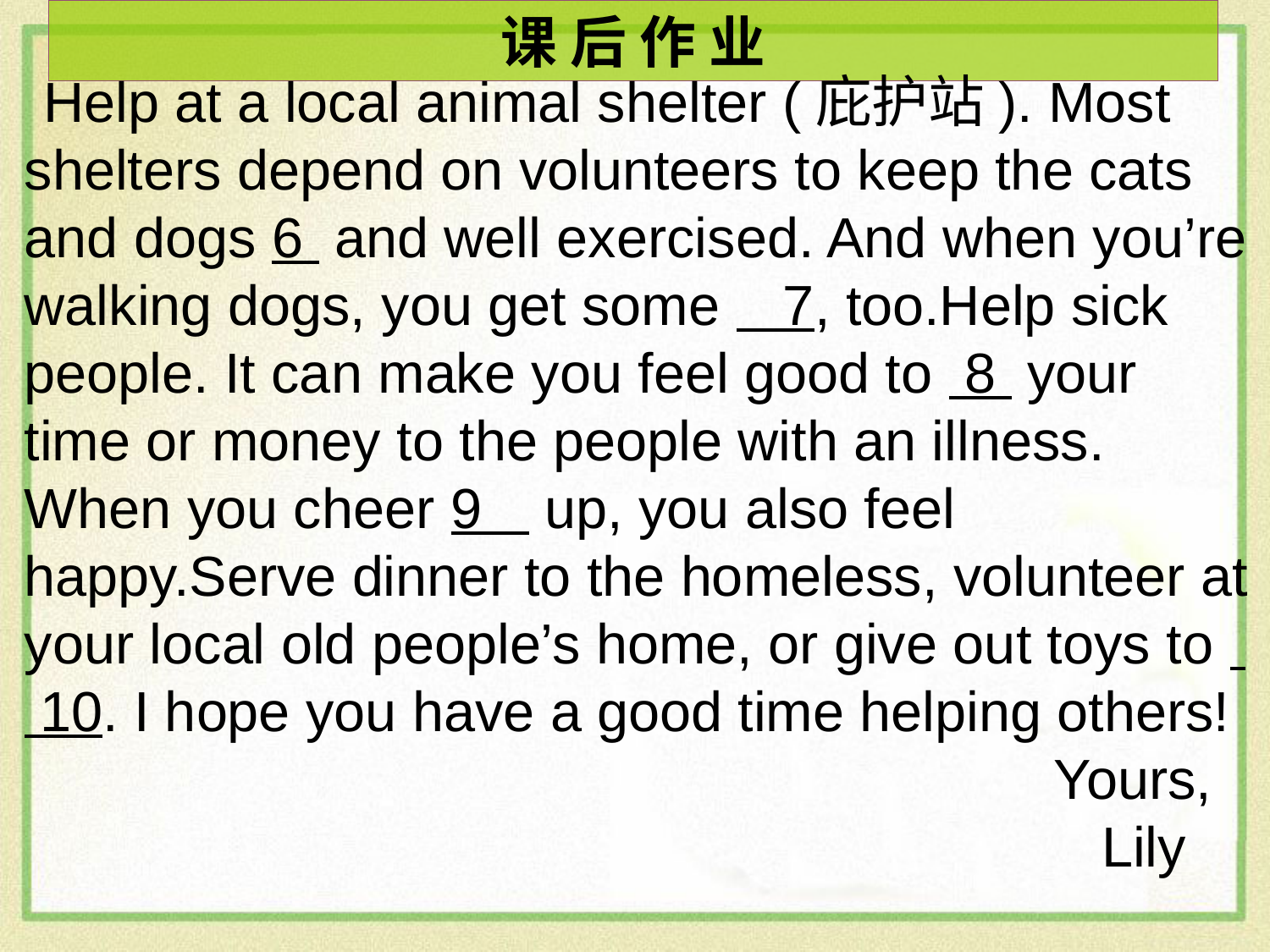

课 后 作 业
Help at a local animal shelter (庇护站). Most shelters depend on volunteers to keep the cats and dogs 6  and well exercised. And when you’re walking dogs, you get some    7, too.Help sick people. It can make you feel good to  8  your time or money to the people with an illness. When you cheer 9    up, you also feel happy.Serve dinner to the homeless, volunteer at your local old people’s home, or give out toys to    10. I hope you have a good time helping others!                                                                    Yours,                                                                        Lily